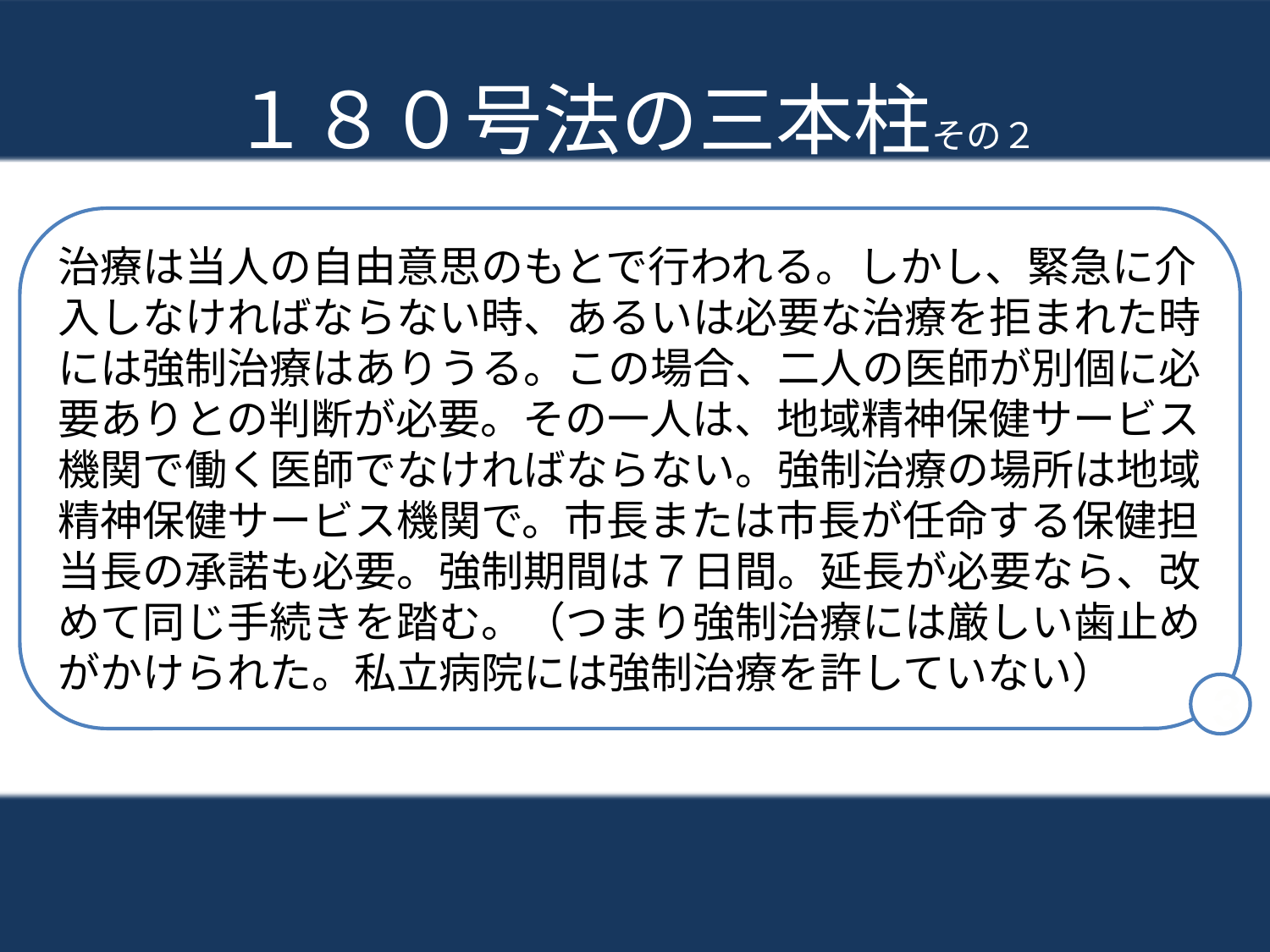

# １８０号法の三本柱その２
治療は当人の自由意思のもとで行われる。しかし、緊急に介入しなければならない時、あるいは必要な治療を拒まれた時には強制治療はありうる。この場合、二人の医師が別個に必要ありとの判断が必要。その一人は、地域精神保健サービス機関で働く医師でなければならない。強制治療の場所は地域精神保健サービス機関で。市長または市長が任命する保健担当長の承諾も必要。強制期間は７日間。延長が必要なら、改めて同じ手続きを踏む。（つまり強制治療には厳しい歯止めがかけられた。私立病院には強制治療を許していない）
3